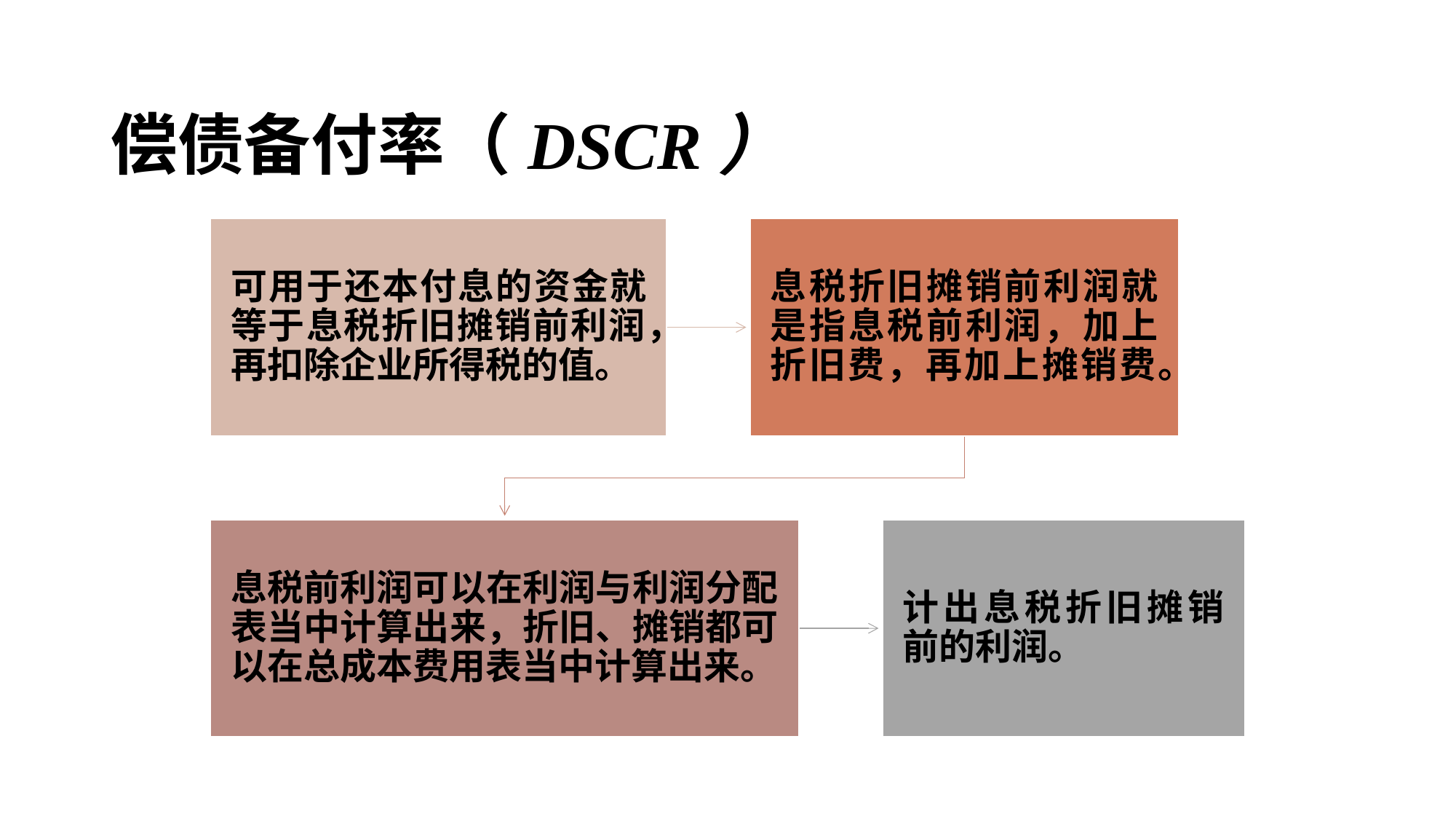

# 偿债备付率（DSCR）

可用于还本付息的资金就等于息税折旧摊销前利润，再扣除企业所得税的值。

息税折旧摊销前利润就是指息税前利润，加上折旧费，再加上摊销费。

息税前利润可以在利润与利润分配表当中计算出来，折旧、摊销都可以在总成本费用表当中计算出来。
计出息税折旧摊销前的利润。